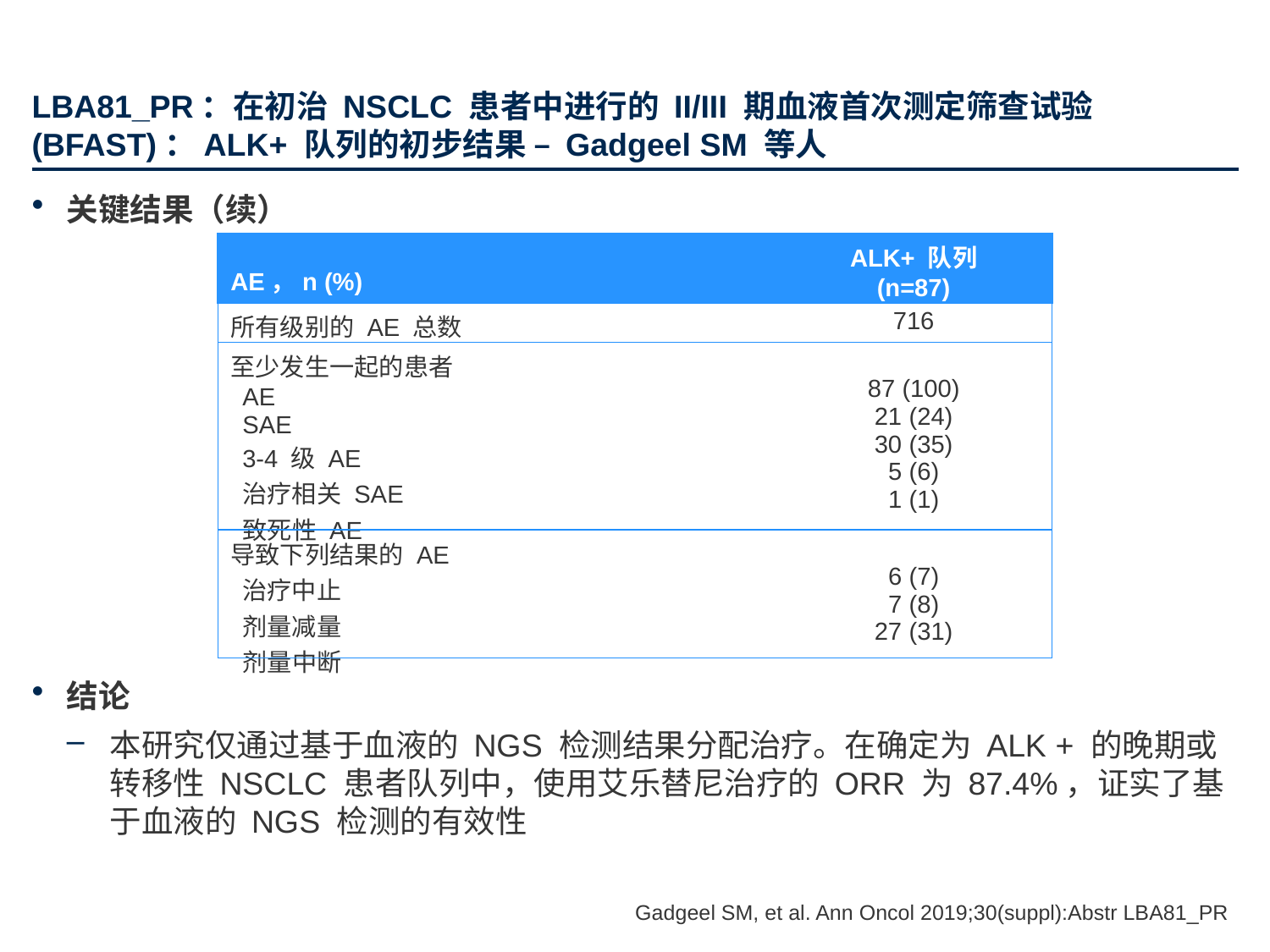

# LBA81_PR：在初治 NSCLC 患者中进行的 II/III 期血液首次测定筛查试验 (BFAST)：ALK+ 队列的初步结果 – Gadgeel SM 等人
关键结果（续）

结论
本研究仅通过基于血液的 NGS 检测结果分配治疗。在确定为 ALK + 的晚期或转移性 NSCLC 患者队列中，使用艾乐替尼治疗的 ORR 为 87.4%，证实了基于血液的 NGS 检测的有效性

| AE，n (%) | ALK+ 队列 (n=87) |
| --- | --- |
| 所有级别的 AE 总数 | 716 |
| 至少发生一起的患者 AE SAE 3-4 级 AE 治疗相关 SAE 致死性 AE | 87 (100) 21 (24) 30 (35) 5 (6) 1 (1) |
| 导致下列结果的 AE 治疗中止 剂量减量 剂量中断 | 6 (7) 7 (8) 27 (31) |
Gadgeel SM, et al. Ann Oncol 2019;30(suppl):Abstr LBA81_PR